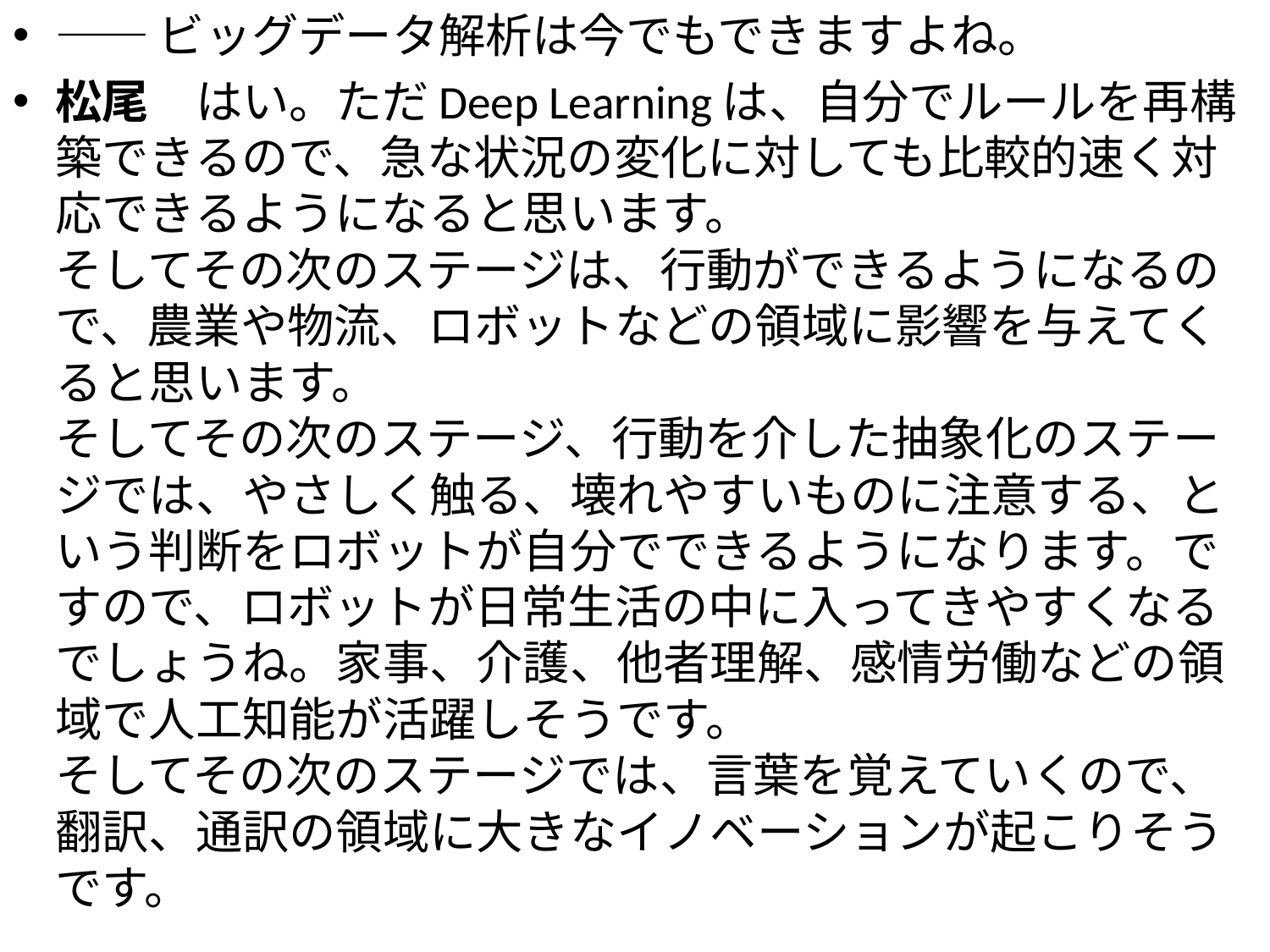

――ビッグデータ解析は今でもできますよね。
松尾　はい。ただDeep Learningは、自分でルールを再構築できるので、急な状況の変化に対しても比較的速く対応できるようになると思います。
そしてその次のステージは、行動ができるようになるので、農業や物流、ロボットなどの領域に影響を与えてくると思います。
そしてその次のステージ、行動を介した抽象化のステージでは、やさしく触る、壊れやすいものに注意する、という判断をロボットが自分でできるようになります。ですので、ロボットが日常生活の中に入ってきやすくなるでしょうね。家事、介護、他者理解、感情労働などの領域で人工知能が活躍しそうです。
そしてその次のステージでは、言葉を覚えていくので、翻訳、通訳の領域に大きなイノベーションが起こりそうです。